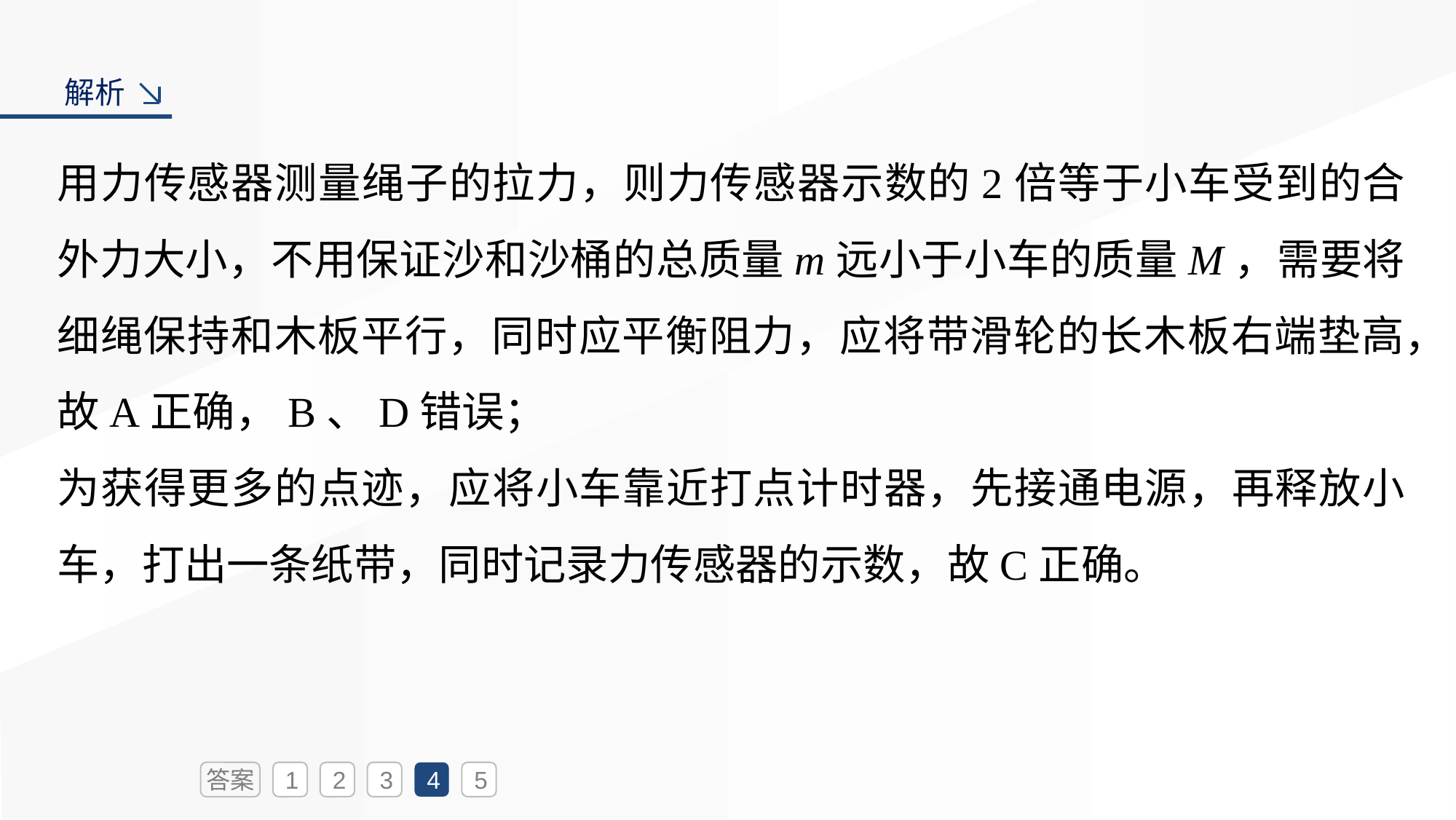

解析

用力传感器测量绳子的拉力，则力传感器示数的2倍等于小车受到的合外力大小，不用保证沙和沙桶的总质量m远小于小车的质量M，需要将细绳保持和木板平行，同时应平衡阻力，应将带滑轮的长木板右端垫高，故A正确，B、D错误；
为获得更多的点迹，应将小车靠近打点计时器，先接通电源，再释放小车，打出一条纸带，同时记录力传感器的示数，故C正确。
答案
1
2
3
4
5